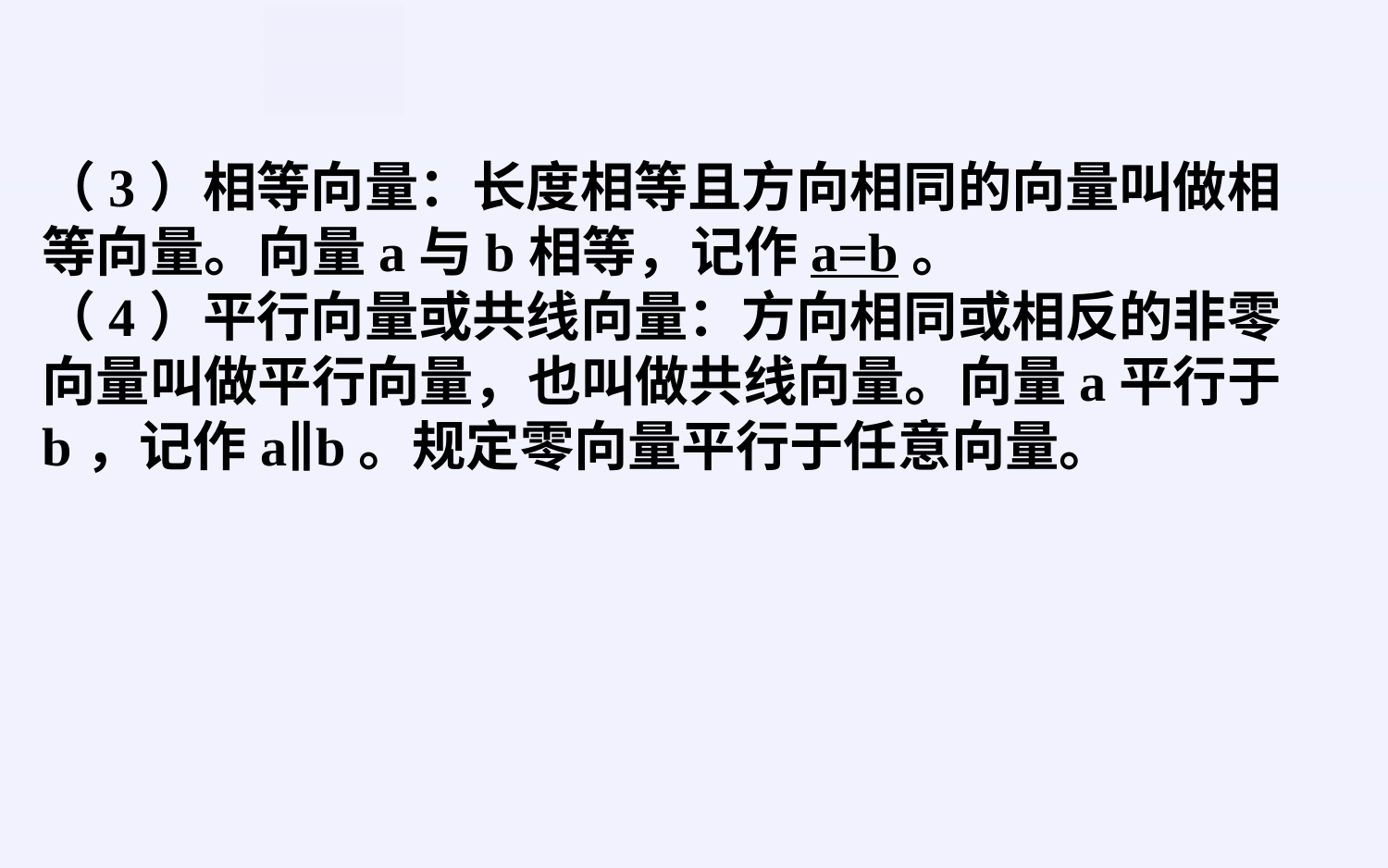

（3）相等向量：长度相等且方向相同的向量叫做相等向量。向量a与b相等，记作a=b。
（4）平行向量或共线向量：方向相同或相反的非零向量叫做平行向量，也叫做共线向量。向量a平行于b，记作a∥b。规定零向量平行于任意向量。